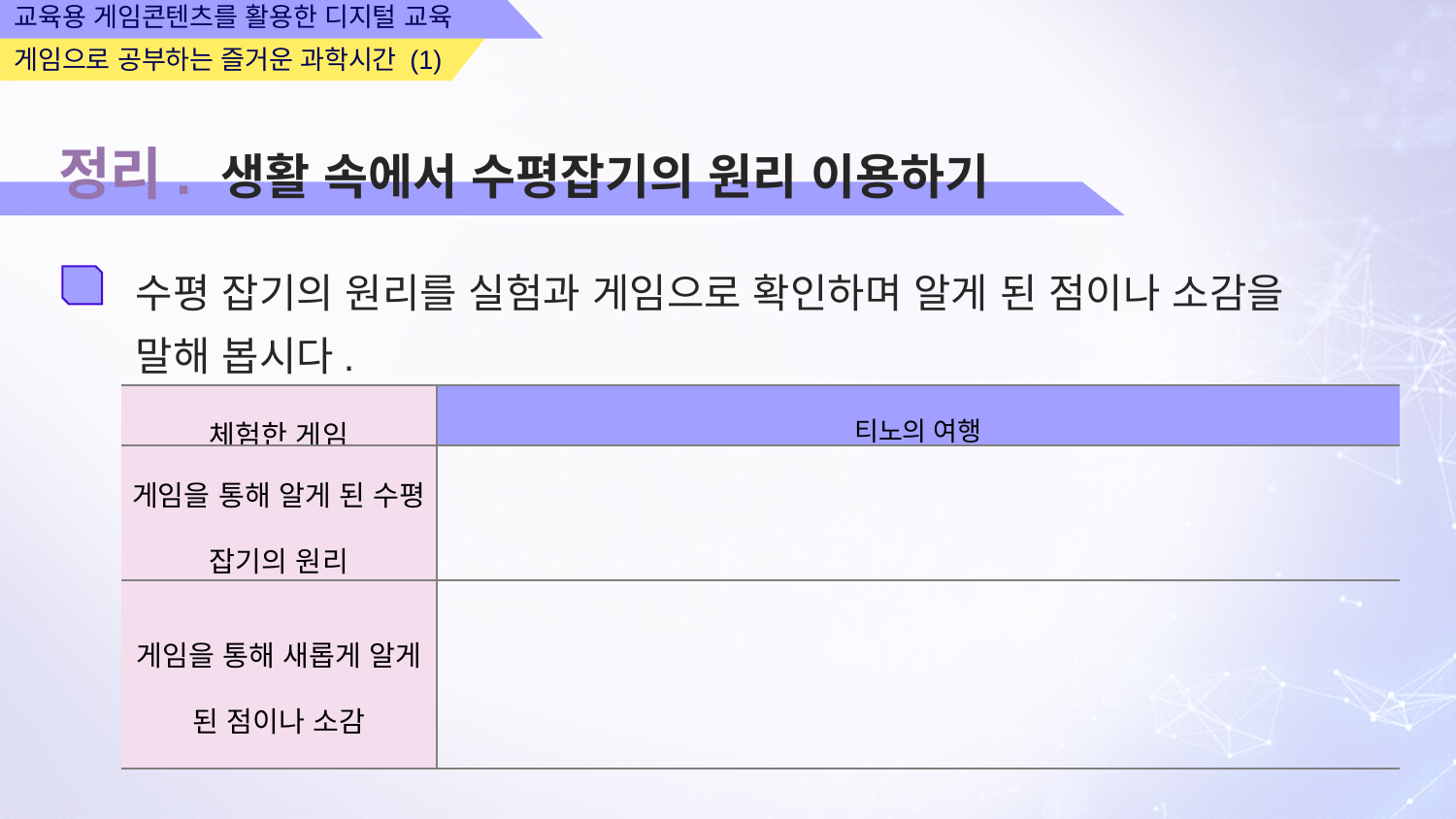

정리. 생활 속에서 수평잡기의 원리 이용하기

수평 잡기의 원리를 실험과 게임으로 확인하며 알게 된 점이나 소감을
말해 봅시다.

| 체험한 게임 | 티노의 여행 |
| --- | --- |
| 게임을 통해 알게 된 수평 잡기의 원리 |  |
| 게임을 통해 새롭게 알게 된 점이나 소감 |  |